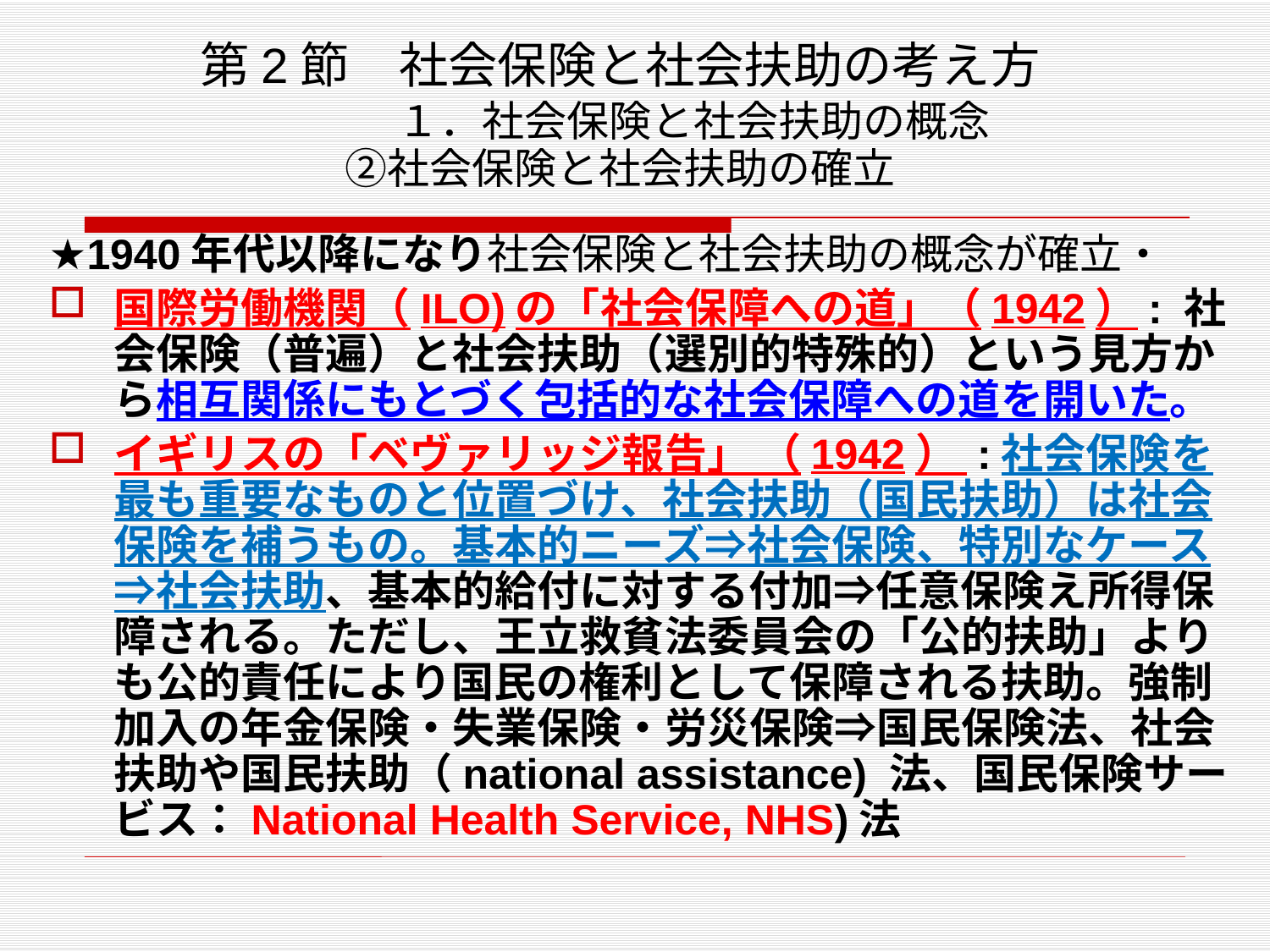

# 第2節　社会保険と社会扶助の考え方 　　　１．社会保険と社会扶助の概念 ②社会保険と社会扶助の確立
★1940年代以降になり社会保険と社会扶助の概念が確立・
国際労働機関（ILO)の「社会保障への道」（1942）: 社会保険（普遍）と社会扶助（選別的特殊的）という見方から相互関係にもとづく包括的な社会保障への道を開いた。
イギリスの「ベヴァリッジ報告」 （1942） :社会保険を最も重要なものと位置づけ、社会扶助（国民扶助）は社会保険を補うもの。基本的ニーズ⇒社会保険、特別なケース⇒社会扶助、基本的給付に対する付加⇒任意保険え所得保障される。ただし、王立救貧法委員会の「公的扶助」よりも公的責任により国民の権利として保障される扶助。強制加入の年金保険・失業保険・労災保険⇒国民保険法、社会扶助や国民扶助（national assistance) 法、国民保険サービス：National Health Service, NHS)法